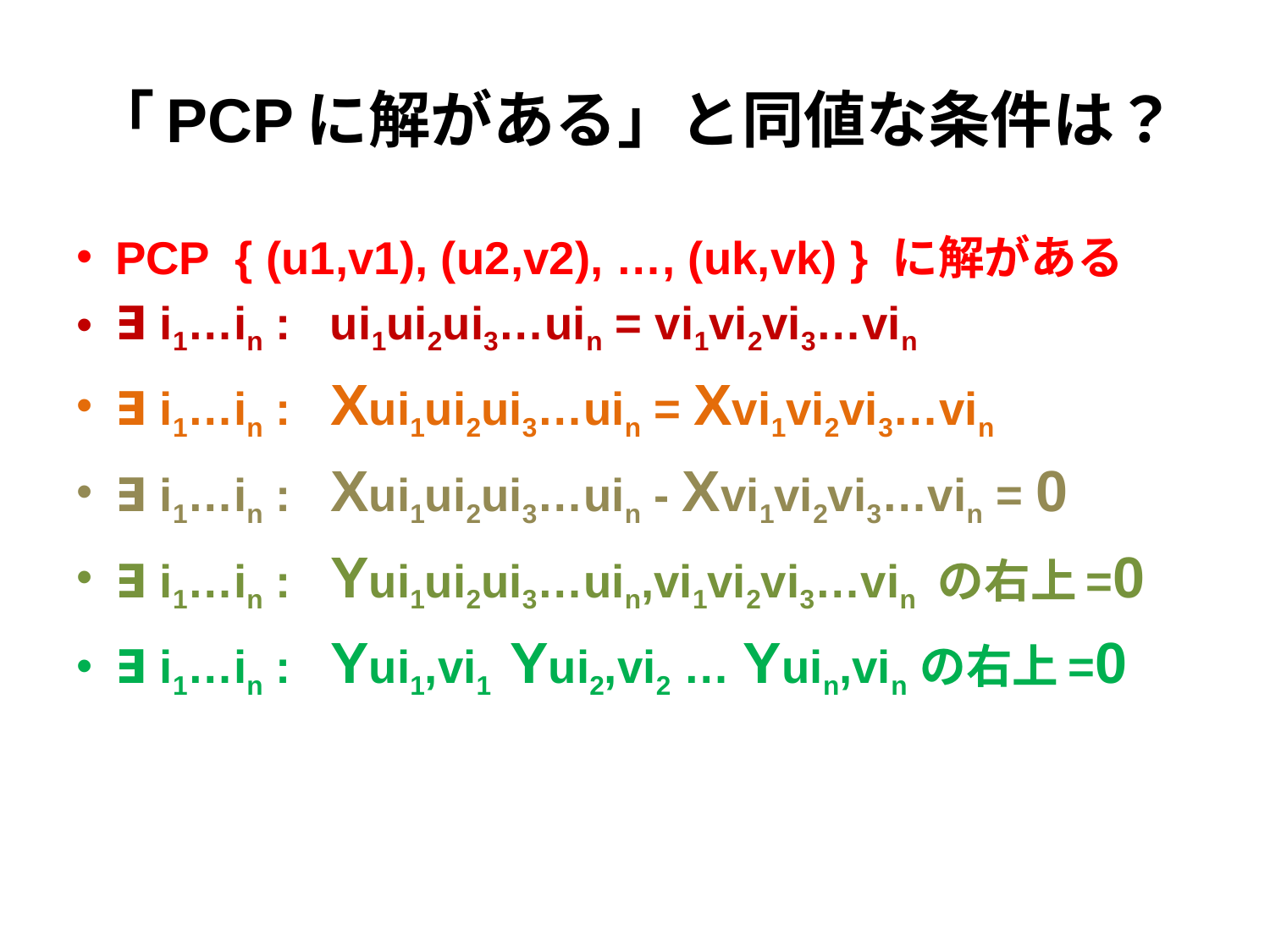

# 「PCPに解がある」と同値な条件は？
PCP  { (u1,v1), (u2,v2), …, (uk,vk) } に解がある
∃ i1…in :   ui1ui2ui3…uin = vi1vi2vi3…vin
∃ i1…in :   Xui1ui2ui3…uin = Xvi1vi2vi3…vin
∃ i1…in :   Xui1ui2ui3…uin - Xvi1vi2vi3…vin = 0
∃ i1…in :   Yui1ui2ui3…uin,vi1vi2vi3…vin の右上=0
∃ i1…in :   Yui1,vi1  Yui2,vi2 … Yuin,vin の右上=0